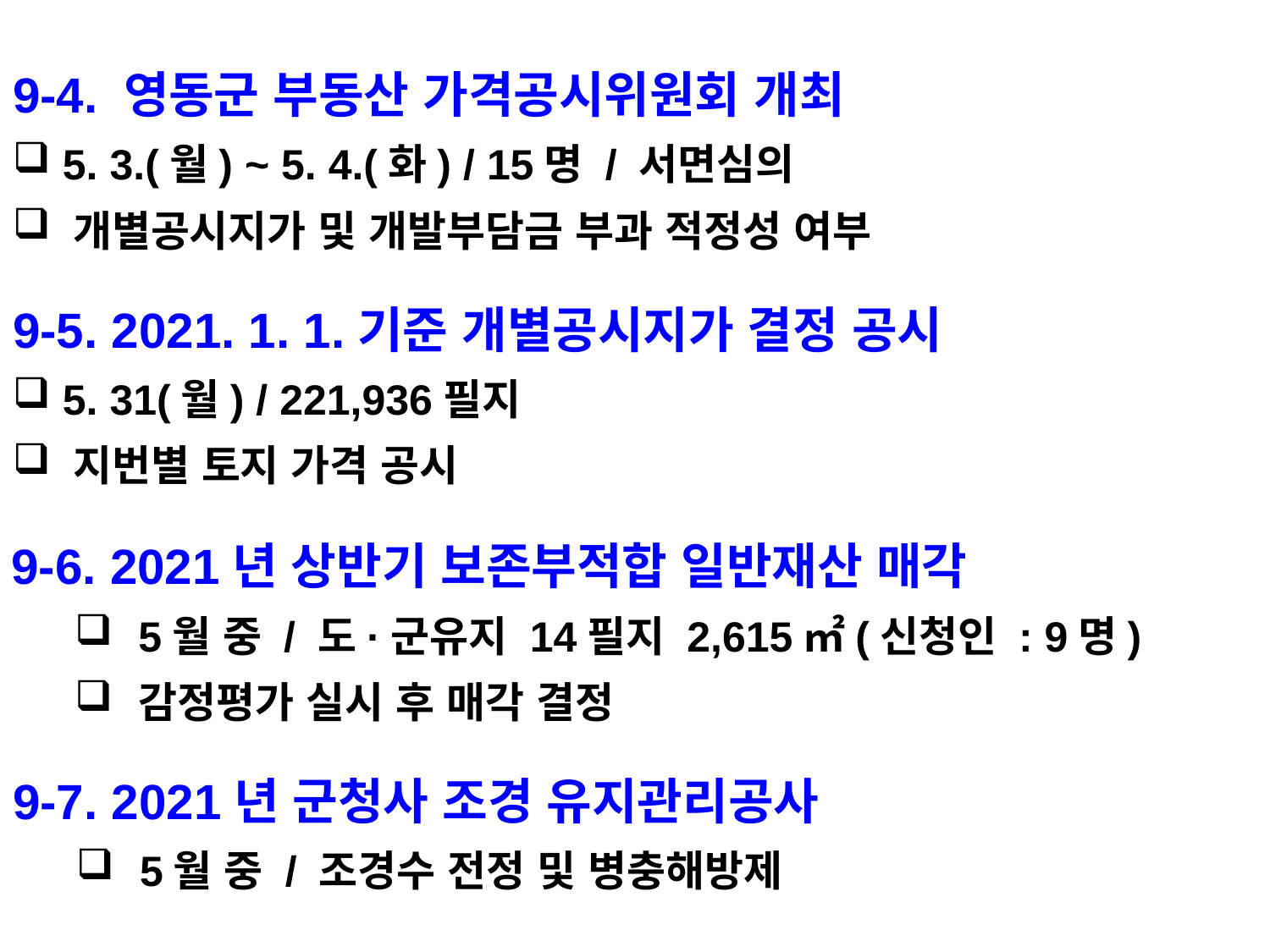

9-4. 영동군 부동산 가격공시위원회 개최
 5. 3.(월) ~ 5. 4.(화) / 15명 / 서면심의
 개별공시지가 및 개발부담금 부과 적정성 여부

9-5. 2021. 1. 1.기준 개별공시지가 결정 공시
 5. 31(월) / 221,936필지
 지번별 토지 가격 공시

9-6. 2021년 상반기 보존부적합 일반재산 매각
5월 중 / 도·군유지 14필지 2,615㎡(신청인 : 9명)
감정평가 실시 후 매각 결정
9-7. 2021년 군청사 조경 유지관리공사
5월 중 / 조경수 전정 및 병충해방제